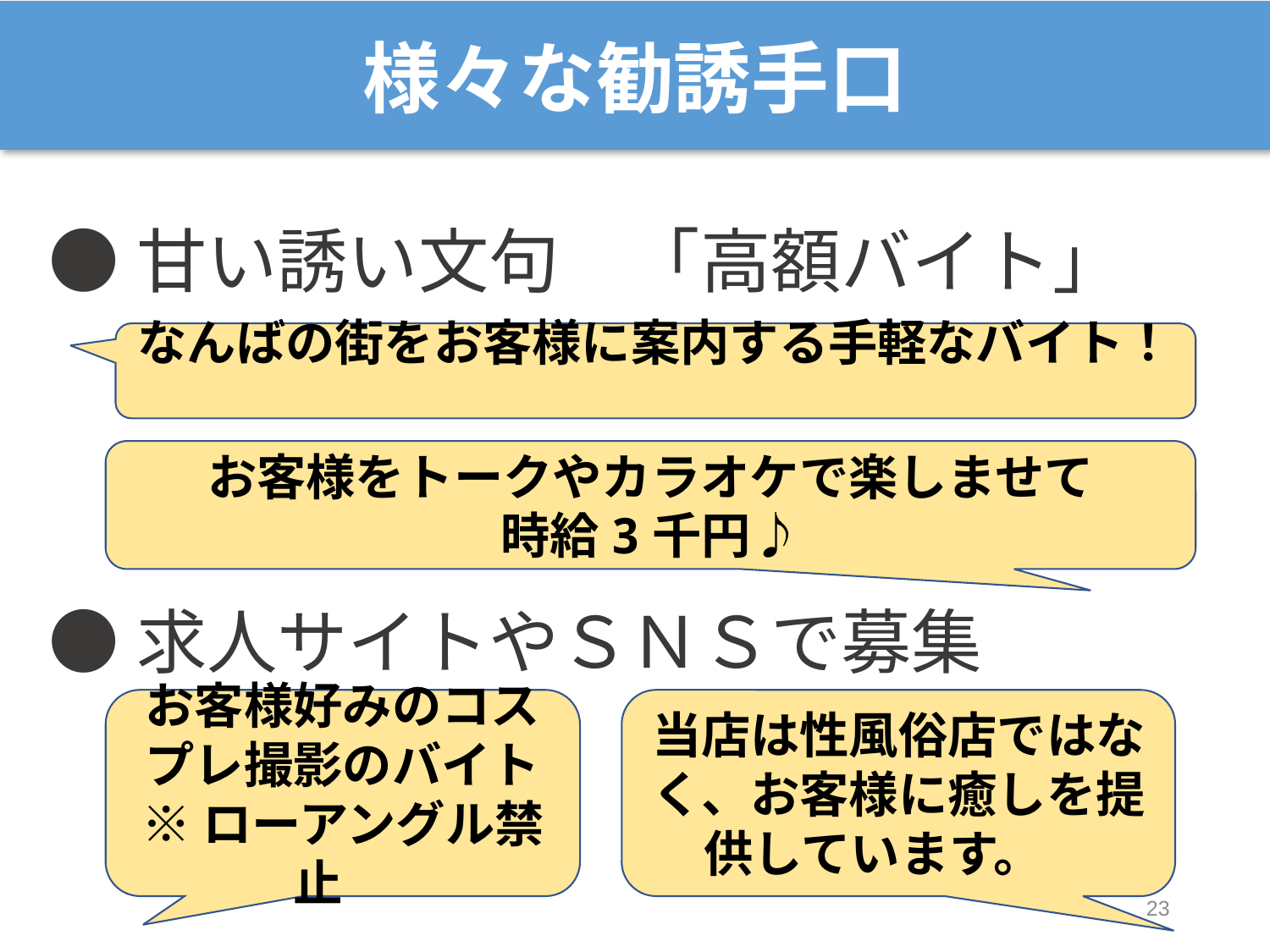

様々な勧誘手口
●甘い誘い文句　「高額バイト」
なんばの街をお客様に案内する手軽なバイト！
お客様をトークやカラオケで楽しませて
時給3千円♪
●求人サイトやＳＮＳで募集
お客様好みのコス
プレ撮影のバイト
※ローアングル禁止
当店は性風俗店ではなく、お客様に癒しを提供しています。
23